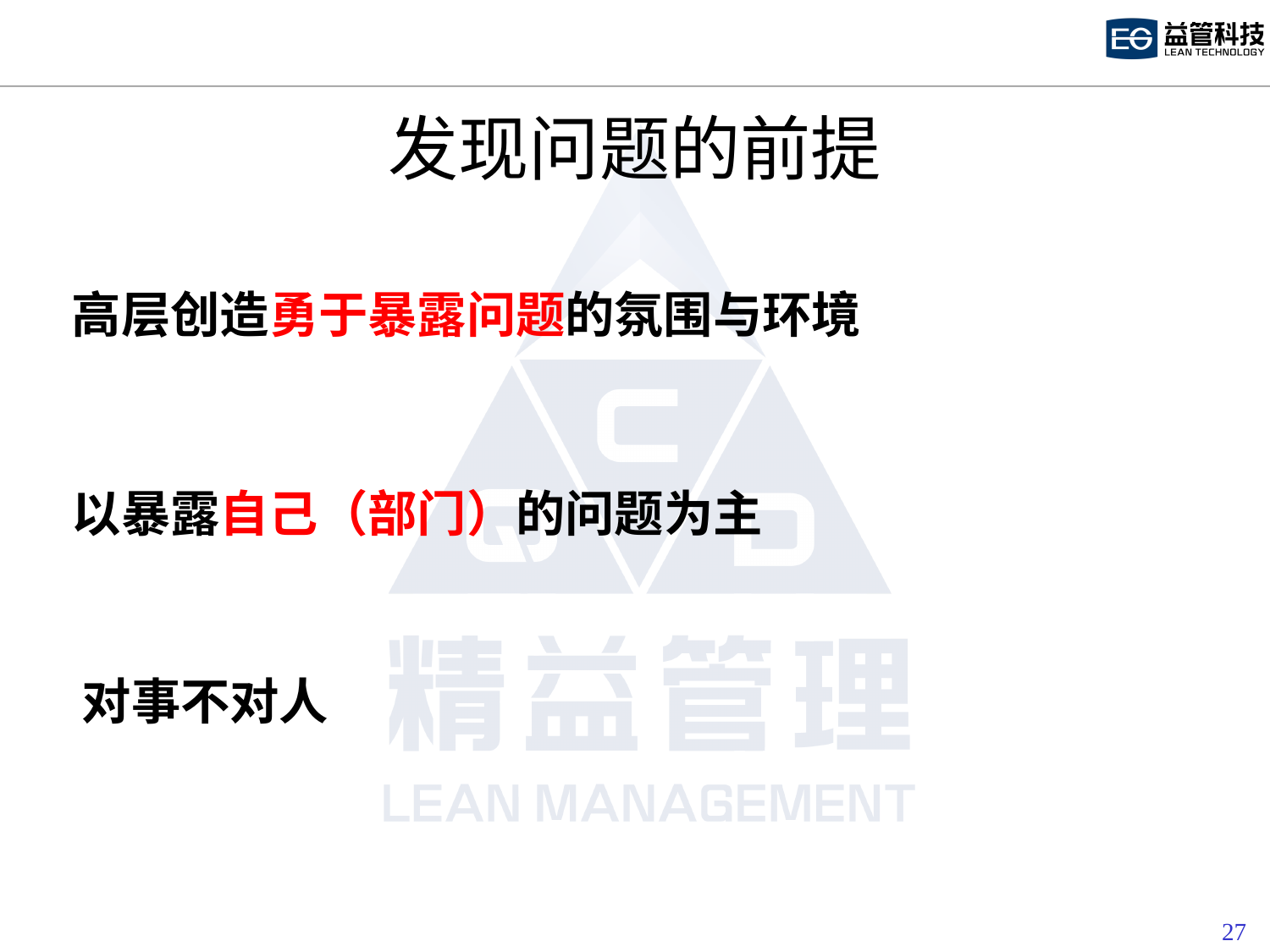

# 发现问题的前提
高层创造勇于暴露问题的氛围与环境
以暴露自己（部门）的问题为主
对事不对人